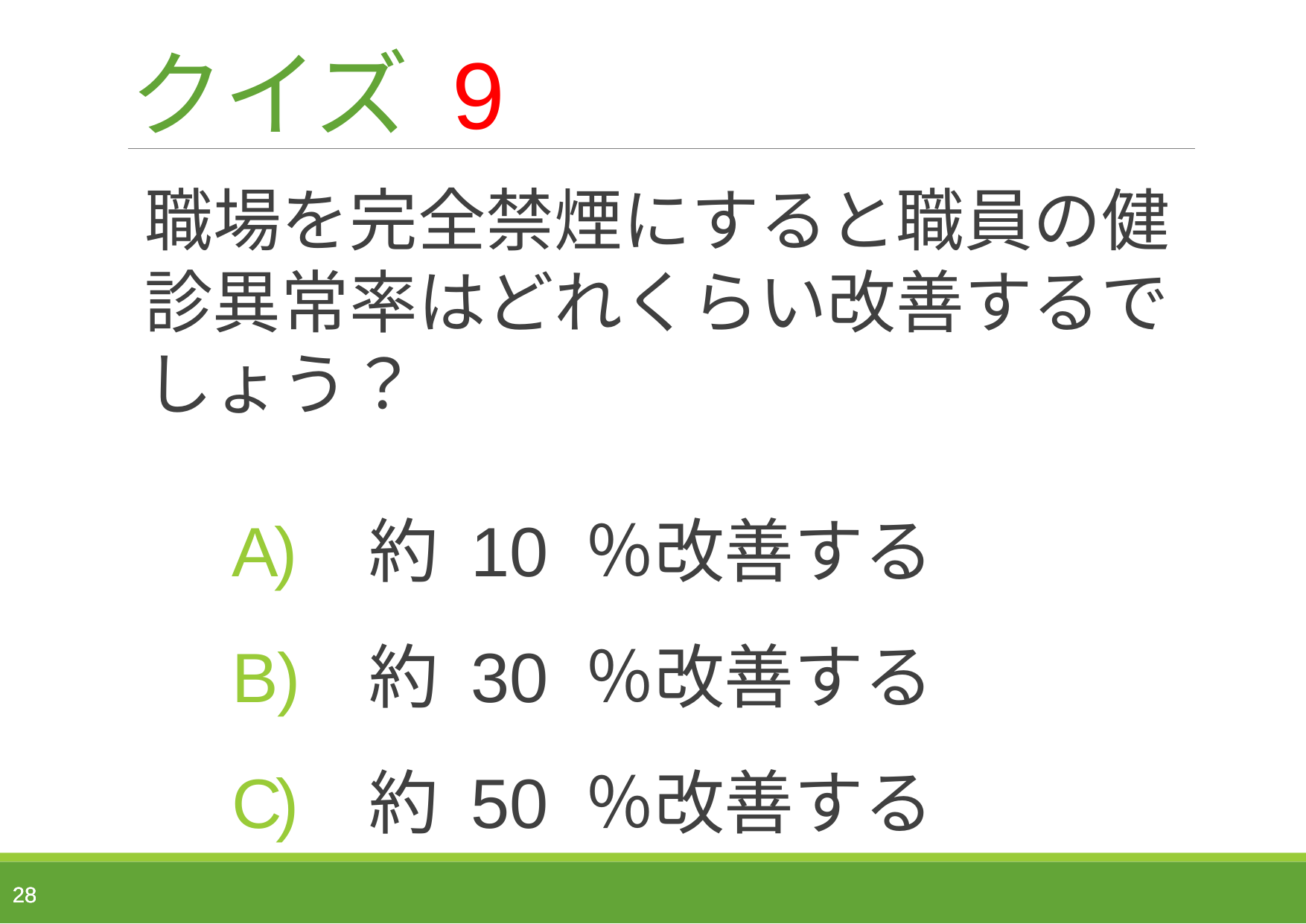

# クイズ 9
職場を完全禁煙にすると職員の健診異常率はどれくらい改善するでしょう？
約 10 ％改善する
約 30 ％改善する
約 50 ％改善する